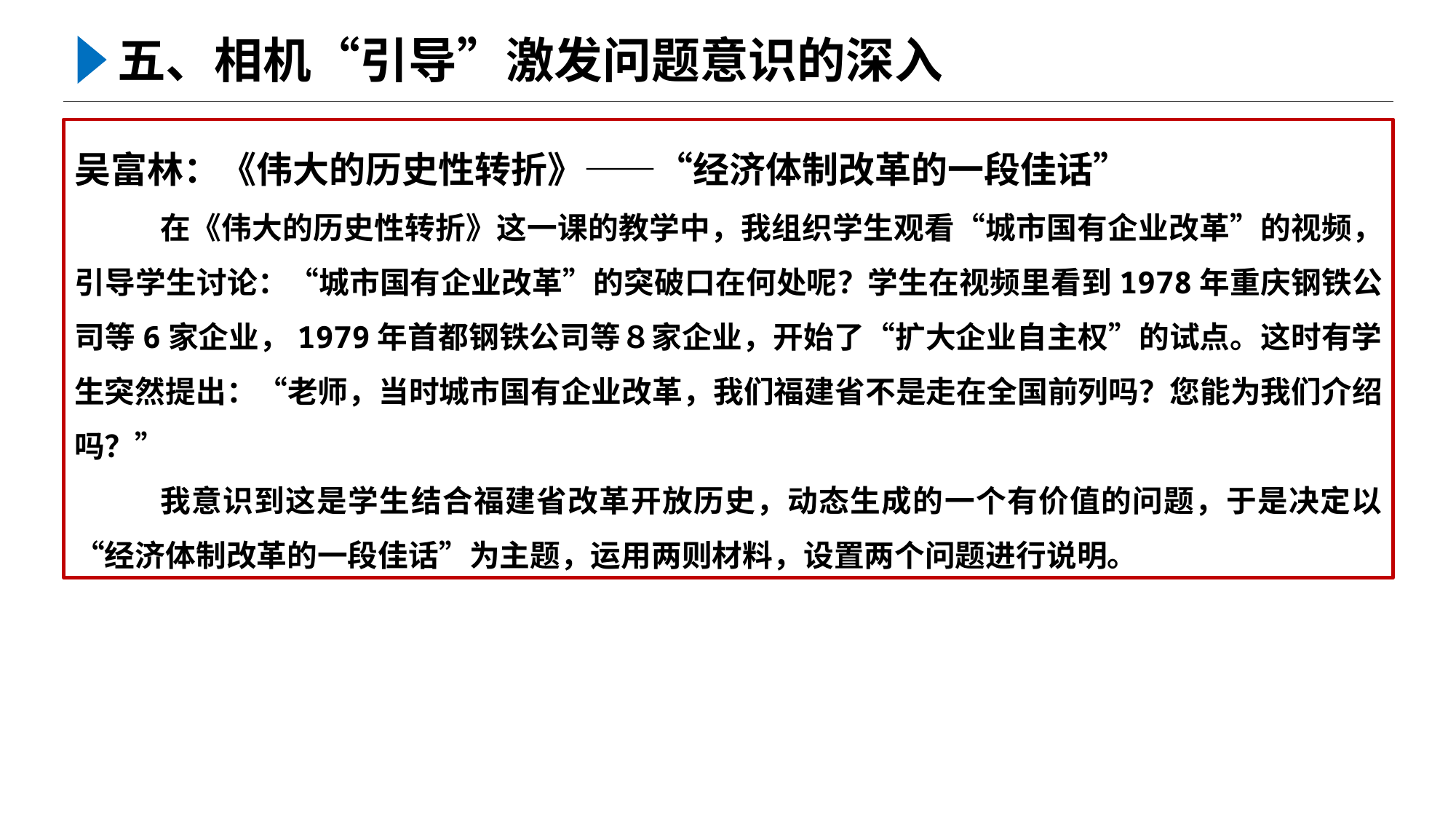

五、相机“引导”激发问题意识的深入

吴富林：《伟大的历史性转折》——“经济体制改革的一段佳话”
在《伟大的历史性转折》这一课的教学中，我组织学生观看“城市国有企业改革”的视频，引导学生讨论：“城市国有企业改革”的突破口在何处呢？学生在视频里看到1978年重庆钢铁公司等6家企业，1979年首都钢铁公司等８家企业，开始了“扩大企业自主权”的试点。这时有学生突然提出：“老师，当时城市国有企业改革，我们福建省不是走在全国前列吗？您能为我们介绍吗？”
我意识到这是学生结合福建省改革开放历史，动态生成的一个有价值的问题，于是决定以“经济体制改革的一段佳话”为主题，运用两则材料，设置两个问题进行说明。